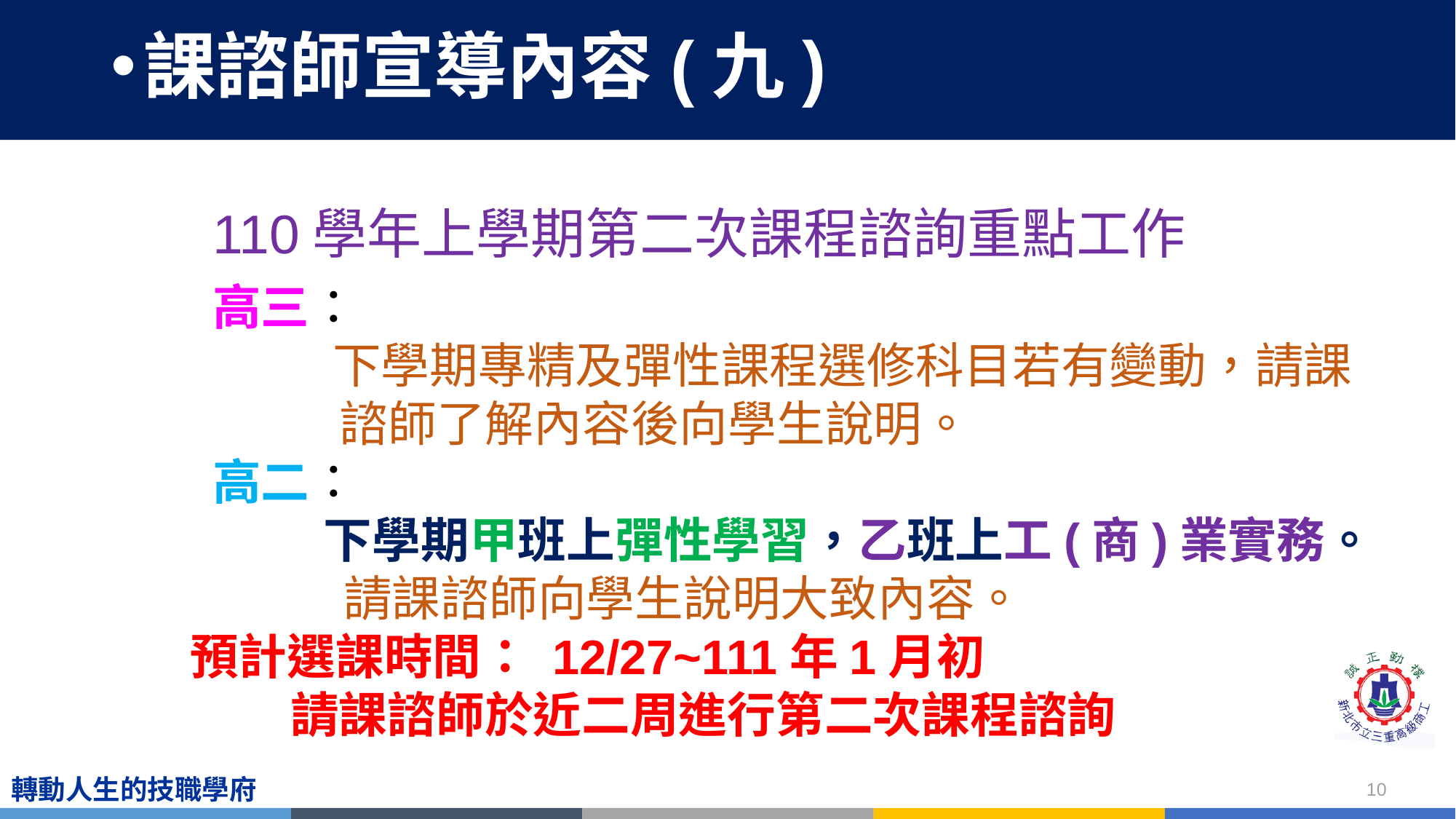

# 課諮師宣導內容(九)

110學年上學期第二次課程諮詢重點工作
 高三：
            下學期專精及彈性課程選修科目若有變動，請課  諮師了解內容後向學生說明。
 高二：
           下學期甲班上彈性學習，乙班上工(商)業實務。
             請課諮師向學生說明大致內容。
預計選課時間： 12/27~111年1月初
        請課諮師於近二周進行第二次課程諮詢
10